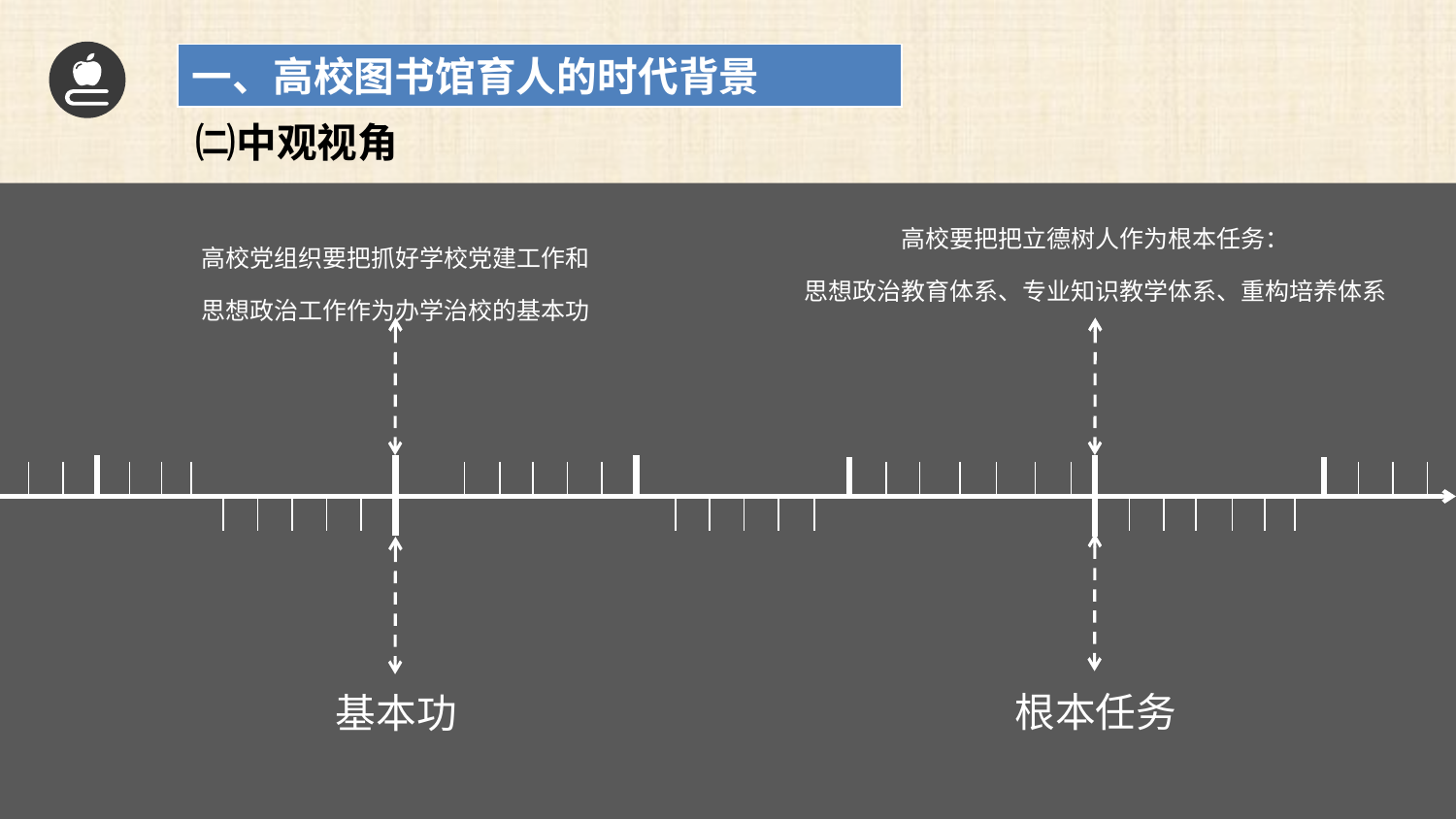

一、高校图书馆育人的时代背景
㈡中观视角

高校要把把立德树人作为根本任务：
思想政治教育体系、专业知识教学体系、重构培养体系
高校党组织要把抓好学校党建工作和
思想政治工作作为办学治校的基本功
根本任务
基本功